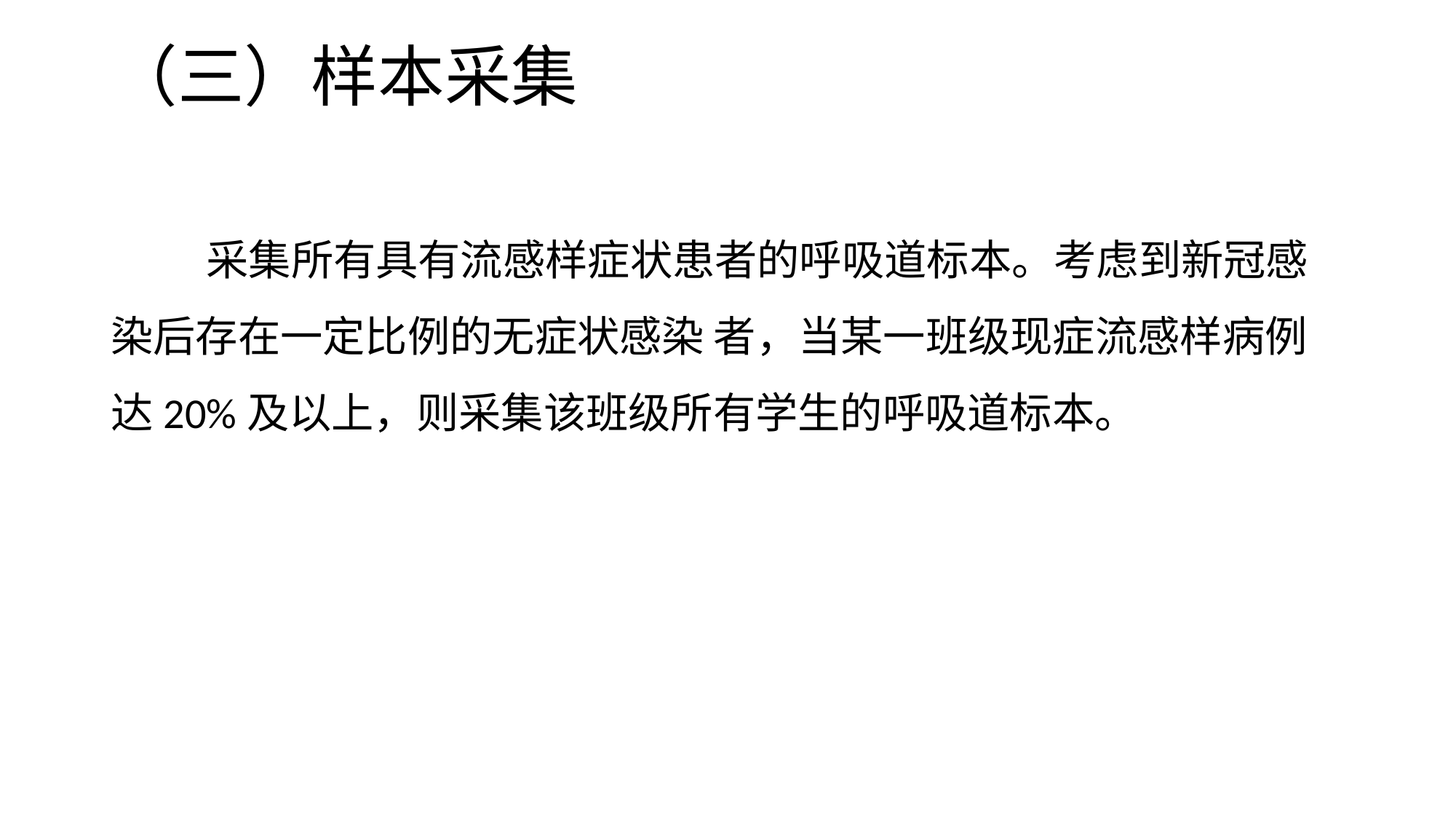

# （三）样本采集
         采集所有具有流感样症状患者的呼吸道标本。考虑到新冠感染后存在一定比例的无症状感染 者，当某一班级现症流感样病例达20%及以上，则采集该班级所有学生的呼吸道标本。